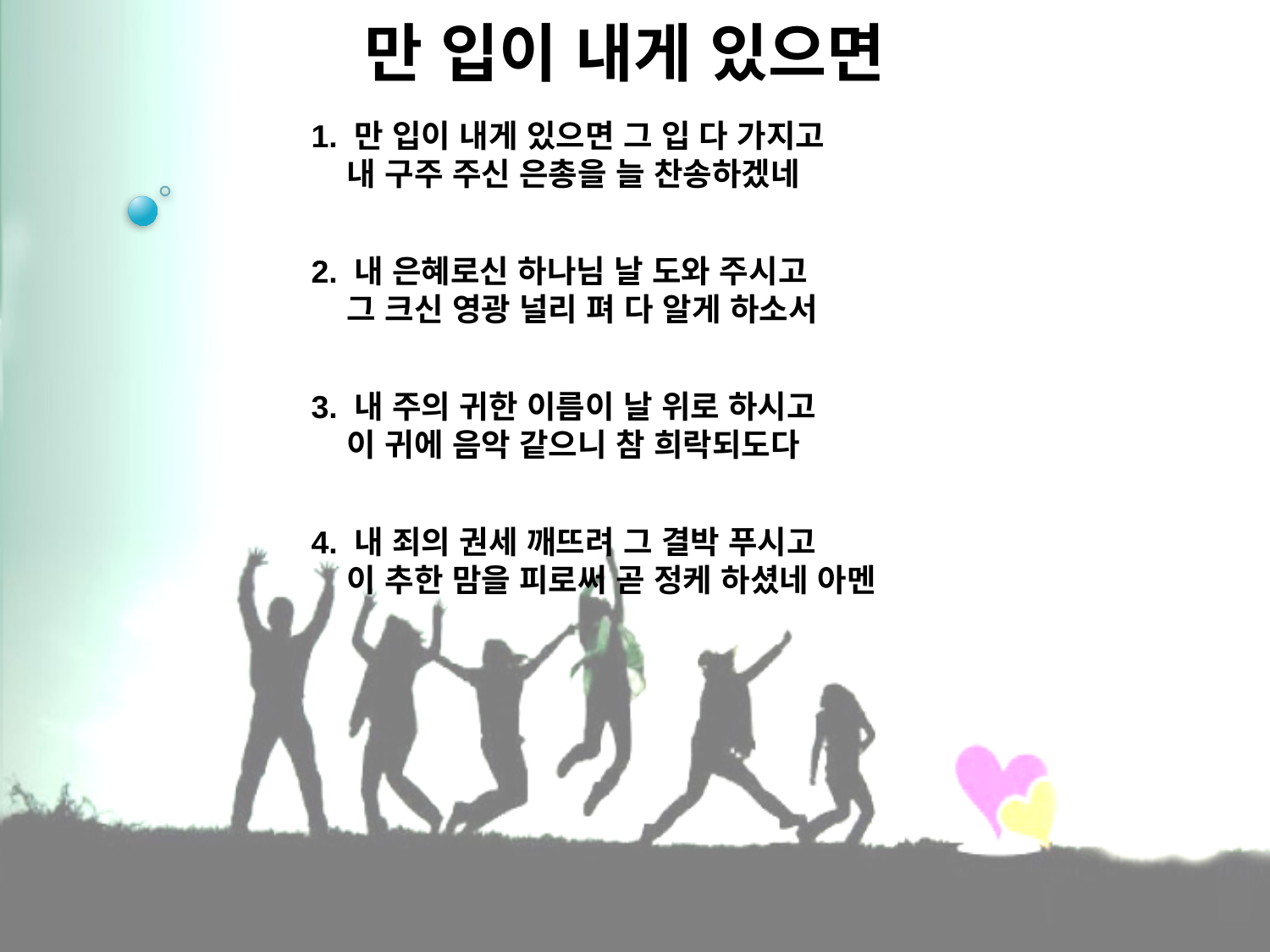

# 만 입이 내게 있으면
1. 만 입이 내게 있으면 그 입 다 가지고
    내 구주 주신 은총을 늘 찬송하겠네

2. 내 은혜로신 하나님 날 도와 주시고
    그 크신 영광 널리 펴 다 알게 하소서

3. 내 주의 귀한 이름이 날 위로 하시고
    이 귀에 음악 같으니 참 희락되도다

4. 내 죄의 권세 깨뜨려 그 결박 푸시고
    이 추한 맘을 피로써 곧 정케 하셨네 아멘